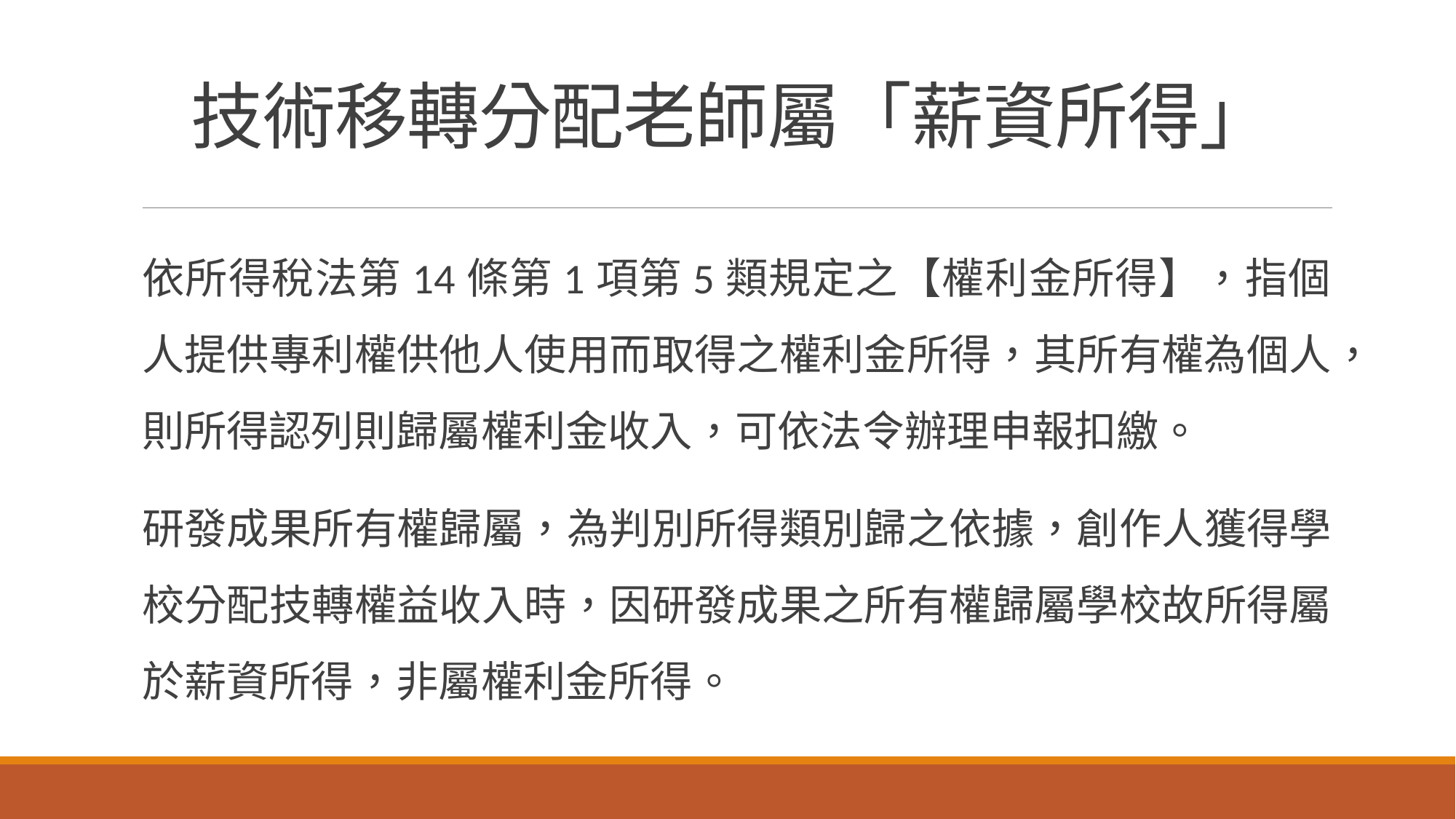

# 技術移轉分配老師屬「薪資所得」
依所得稅法第14條第1項第5類規定之【權利金所得】，指個人提供專利權供他人使用而取得之權利金所得，其所有權為個人，則所得認列則歸屬權利金收入，可依法令辦理申報扣繳。
研發成果所有權歸屬，為判別所得類別歸之依據，創作人獲得學校分配技轉權益收入時，因研發成果之所有權歸屬學校故所得屬於薪資所得，非屬權利金所得。